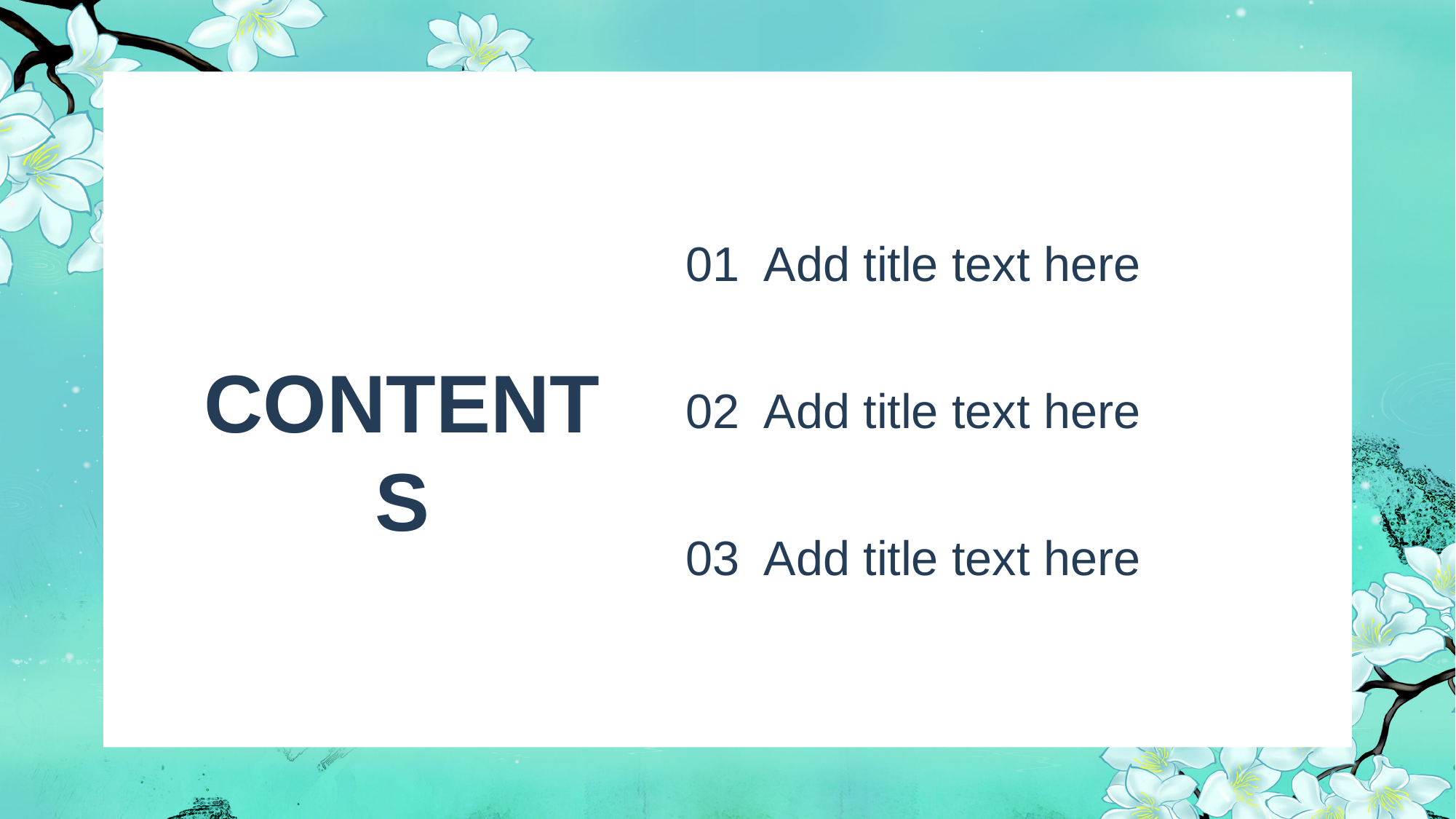

行业PPT模板http://www.1ppt.com/hangye/

01  Add title text here
02  Add title text here
03  Add title text here
CONTENTS